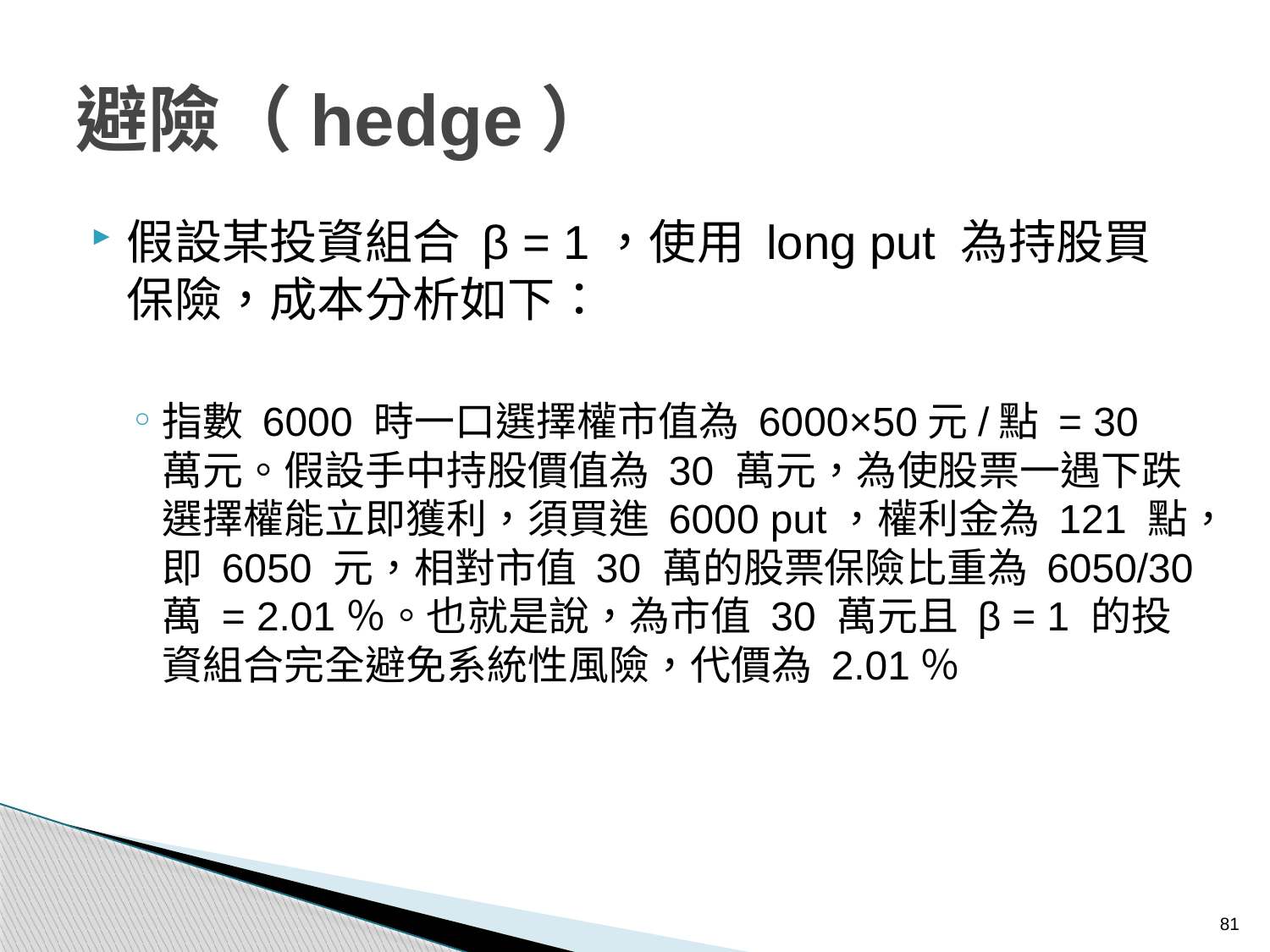

# 避險（hedge）
假設某投資組合 β = 1，使用 long put 為持股買保險，成本分析如下：

指數 6000 時一口選擇權市值為 6000×50元/點 = 30 萬元。假設手中持股價值為 30 萬元，為使股票一遇下跌選擇權能立即獲利，須買進 6000 put，權利金為 121 點，即 6050 元，相對市值 30 萬的股票保險比重為 6050/30萬 = 2.01％。也就是說，為市值 30 萬元且 β = 1 的投資組合完全避免系統性風險，代價為 2.01％

81